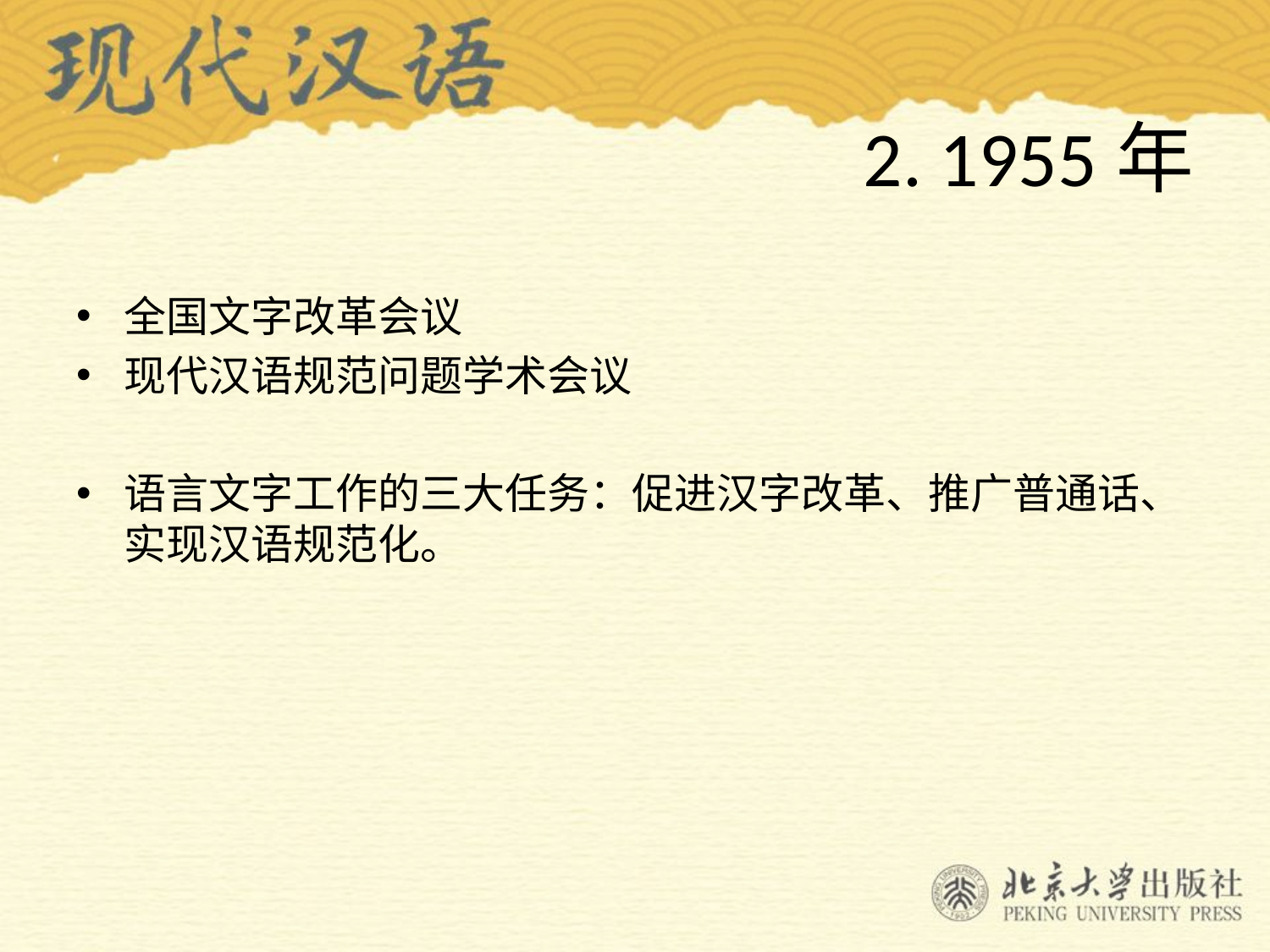

2. 1955年

全国文字改革会议
现代汉语规范问题学术会议

语言文字工作的三大任务：促进汉字改革、推广普通话、实现汉语规范化。